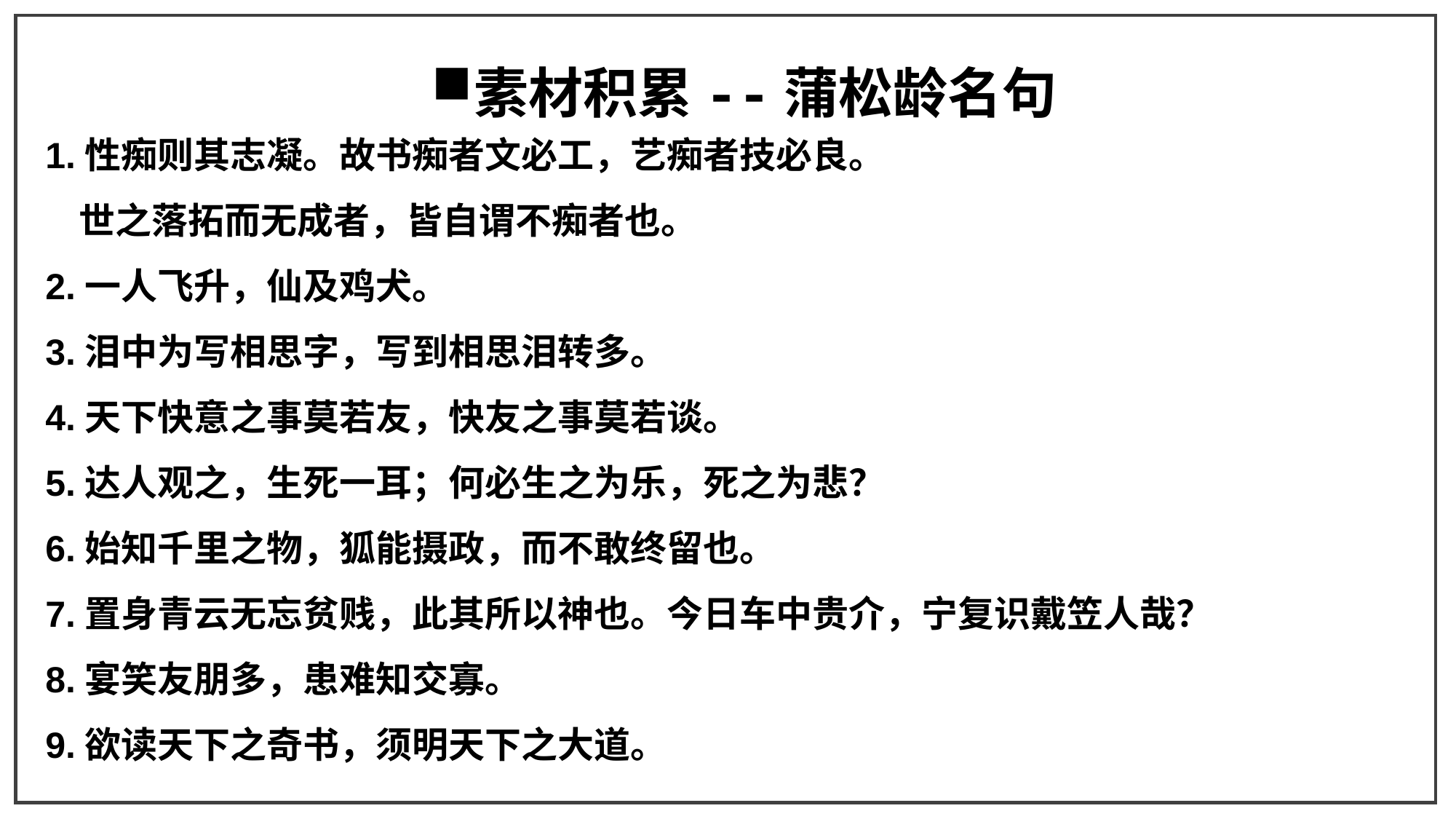

素材积累--蒲松龄名句
1.性痴则其志凝。故书痴者文必工，艺痴者技必良。
   世之落拓而无成者，皆自谓不痴者也。
2.一人飞升，仙及鸡犬。
3.泪中为写相思字，写到相思泪转多。
4.天下快意之事莫若友，快友之事莫若谈。
5.达人观之，生死一耳；何必生之为乐，死之为悲？
6.始知千里之物，狐能摄政，而不敢终留也。
7.置身青云无忘贫贱，此其所以神也。今日车中贵介，宁复识戴笠人哉？
8.宴笑友朋多，患难知交寡。
9.欲读天下之奇书，须明天下之大道。